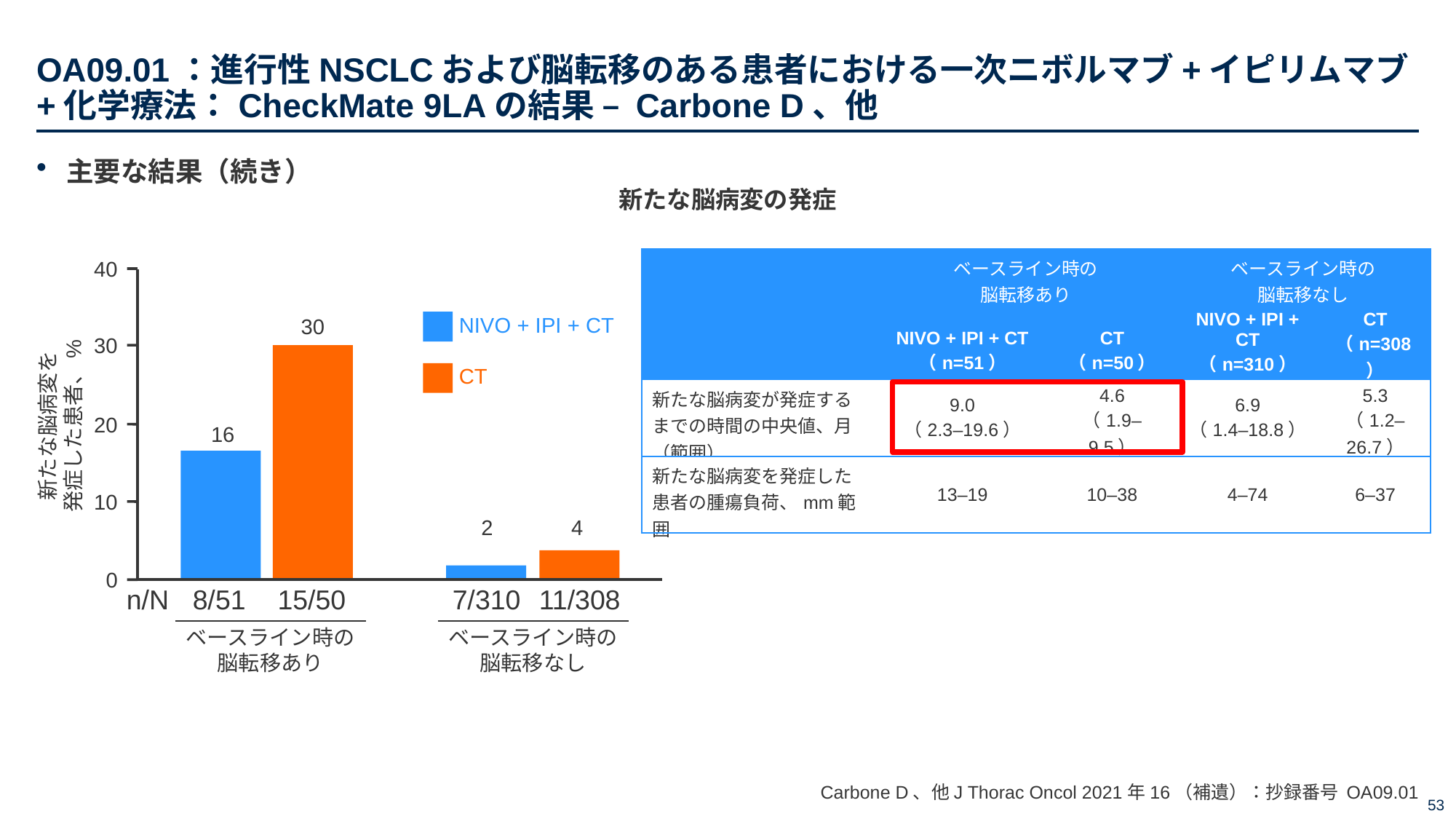

# OA09.01：進行性NSCLCおよび脳転移のある患者における一次ニボルマブ+イピリムマブ+化学療法：CheckMate 9LAの結果 – Carbone D、他
主要な結果（続き）
新たな脳病変の発症
|  | ベースライン時の 脳転移あり |  | ベースライン時の 脳転移なし |  |
| --- | --- | --- | --- | --- |
|  | NIVO + IPI + CT （n=51） | CT （n=50） | NIVO + IPI + CT （n=310） | CT （n=308） |
| 新たな脳病変が発症するまでの時間の中央値、月（範囲） | 9.0 （2.3–19.6） | 4.6 （1.9–9.5） | 6.9 （1.4–18.8） | 5.3 （1.2–26.7） |
| 新たな脳病変を発症した患者の腫瘍負荷、mm範囲 | 13–19 | 10–38 | 4–74 | 6–37 |
40

30

新たな脳病変を
発症した患者、%
20

10

0

NIVO + IPI + CT

CT
30

16

2
4

n/N
8/51
15/50
7/310
11/308
ベースライン時の
脳転移あり
ベースライン時の
脳転移なし
Carbone D、他J Thorac Oncol 2021年16（補遺）：抄録番号 OA09.01